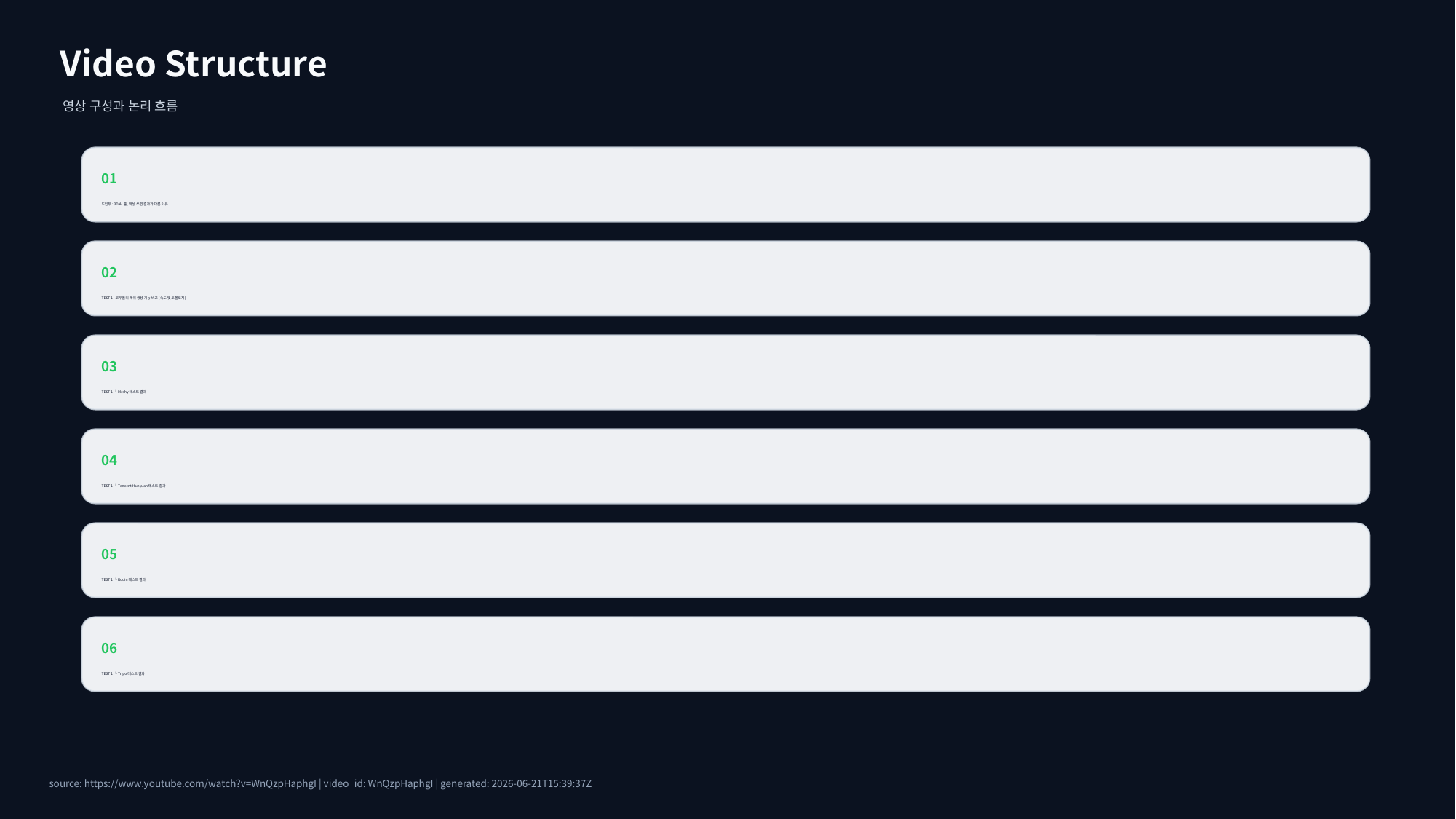

Video Structure
영상 구성과 논리 흐름

01
도입부 : 3D AI 툴, 막상 쓰면 결과가 다른 이유

02
TEST 1 : 로우폴리 메쉬 생성 기능 비교 (속도 및 토폴로지)

03
TEST 1 └ Meshy 테스트 결과

04
TEST 1 └ Tencent Hunyuan 테스트 결과

05
TEST 1 └ Rodin 테스트 결과

06
TEST 1 └ Tripo 테스트 결과
source: https://www.youtube.com/watch?v=WnQzpHaphgI | video_id: WnQzpHaphgI | generated: 2026-06-21T15:39:37Z